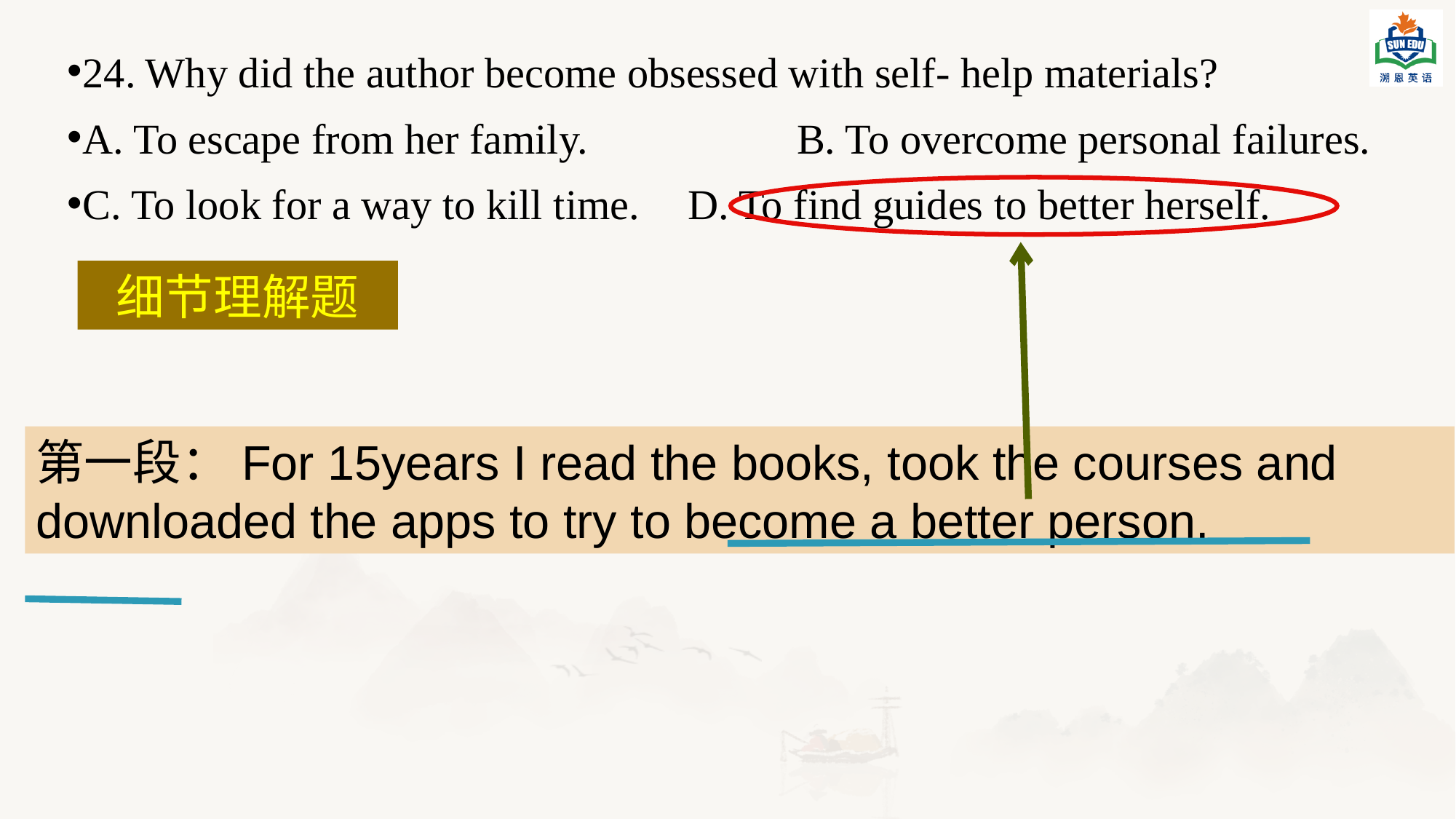

24. Why did the author become obsessed with self- help materials?
A. To escape from her family.		B. To overcome personal failures.
C. To look for a way to kill time.	D. To find guides to better herself.

细节理解题
第一段：For 15years I read the books, took the courses and downloaded the apps to try to become a better person.